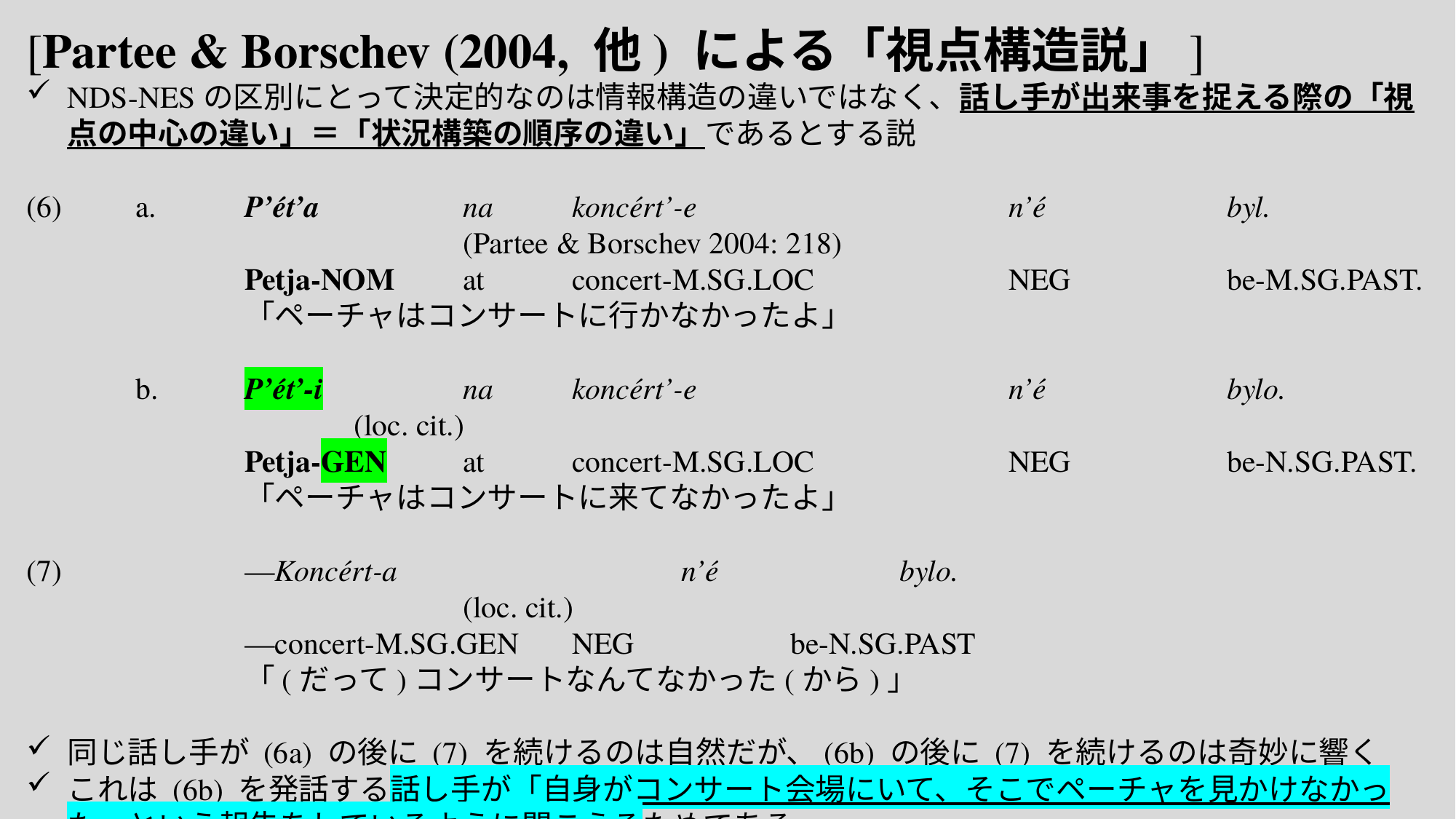

[Partee & Borschev (2004, 他) による「視点構造説」]
NDS-NESの区別にとって決定的なのは情報構造の違いではなく、話し手が出来事を捉える際の「視点の中心の違い」＝「状況構築の順序の違い」であるとする説

(6)	a.	P’ét’a		na	koncért’-e			n’é		byl.					(Partee & Borschev 2004: 218)
		Petja-nom	at	concert-m.sg.loc		neg		be-m.sg.past.
		「ペーチャはコンサートに行かなかったよ」

	b.	P’ét’-i		na	koncért’-e			n’é		bylo.				(loc. cit.)
		Petja-gen	at	concert-m.sg.loc		neg		be-n.sg.past.
		「ペーチャはコンサートに来てなかったよ」

(7)		—Koncért-a			n’é 		bylo.								(loc. cit.)
		—concert-m.sg.gen	neg		be-n.sg.past
		「(だって)コンサートなんてなかった(から)」

同じ話し手が (6a) の後に (7) を続けるのは自然だが、(6b) の後に (7) を続けるのは奇妙に響く
これは (6b) を発話する話し手が「自身がコンサート会場にいて、そこでペーチャを見かけなかった」という報告をしているように聞こえるためである
(6a, b)双方においてペーチャはThemeであり、主たる動詞も同じである
情報構造にも動詞の意味にも差はない＝「話し手の状況構築の順序」で差が生じている